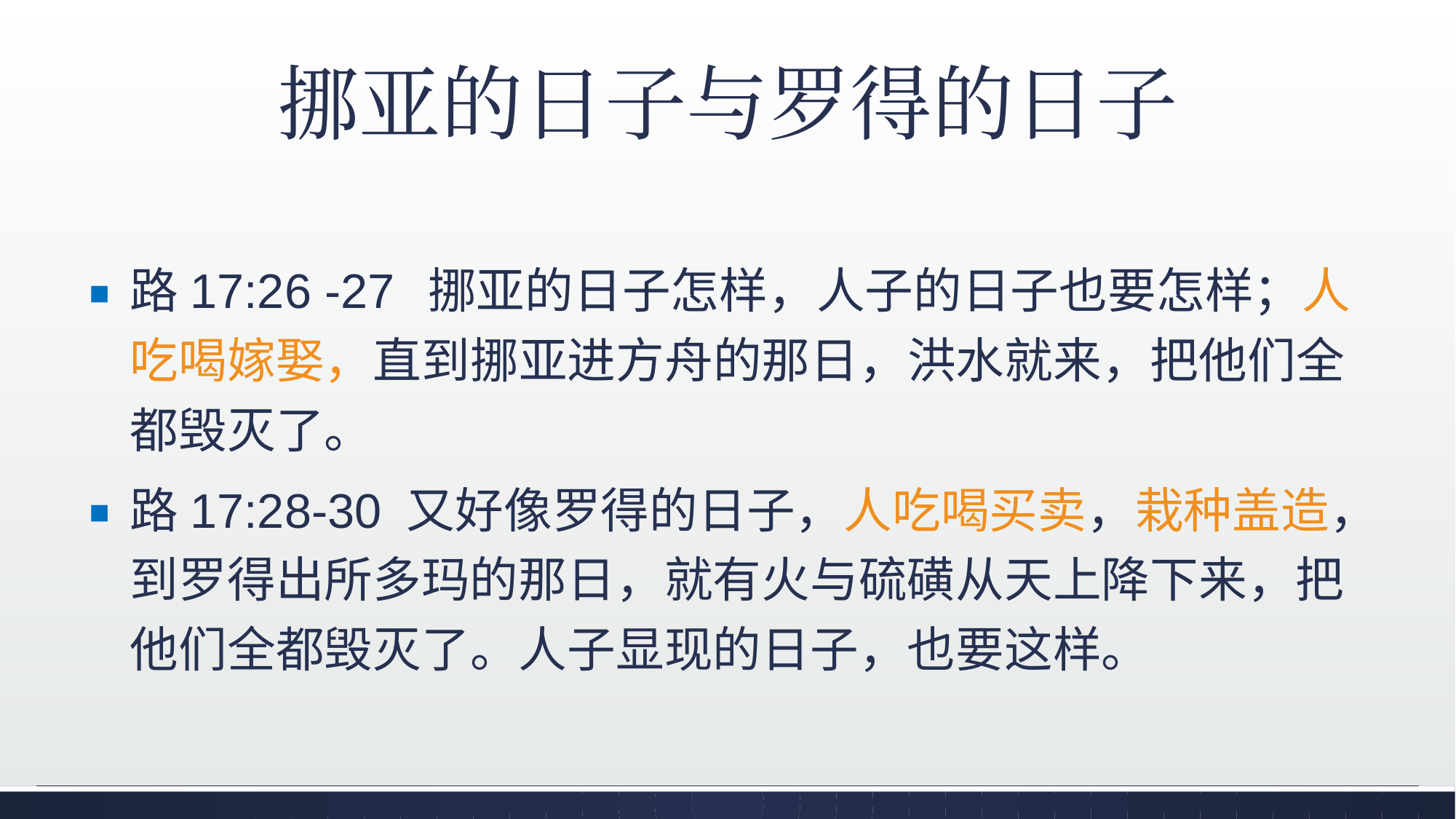

# 挪亚的日子与罗得的日子
路17:26 -27  挪亚的日子怎样，人子的日子也要怎样；人吃喝嫁娶，直到挪亚进方舟的那日，洪水就来，把他们全都毁灭了。
路17:28-30 又好像罗得的日子，人吃喝买卖，栽种盖造，到罗得出所多玛的那日，就有火与硫磺从天上降下来，把他们全都毁灭了。人子显现的日子，也要这样。